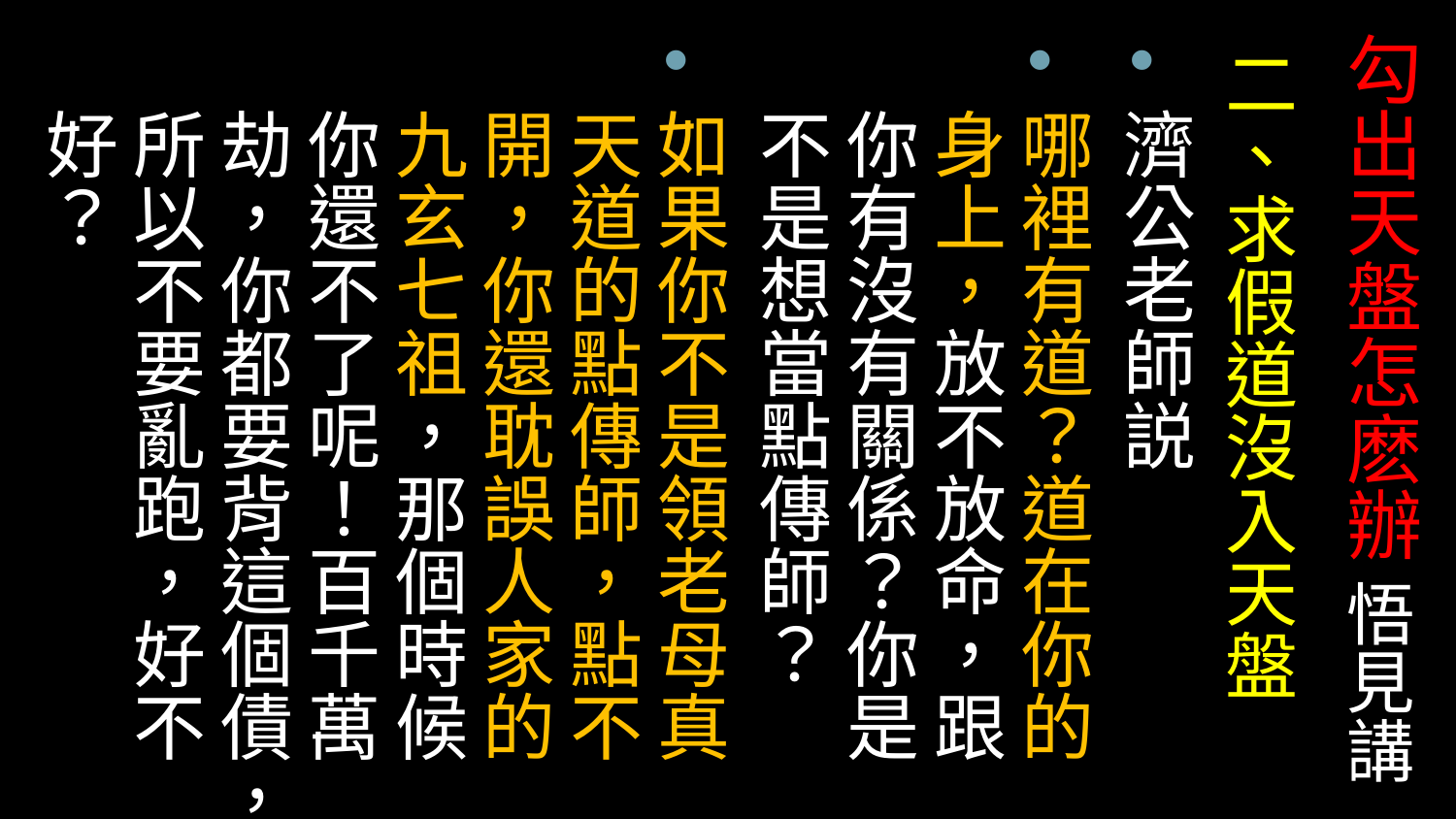

# 勾出天盤怎麽辦 悟見講
二、求假道沒入天盤
濟公老師説
哪裡有道？道在你的身上，放不放命，跟你有沒有關係？你是不是想當點傳師？
如果你不是領老母真天道的點傳師，點不開，你還耽誤人家的九玄七祖，那個時候你還不了呢！百千萬劫，你都要背這個債，所以不要亂跑，好不好？